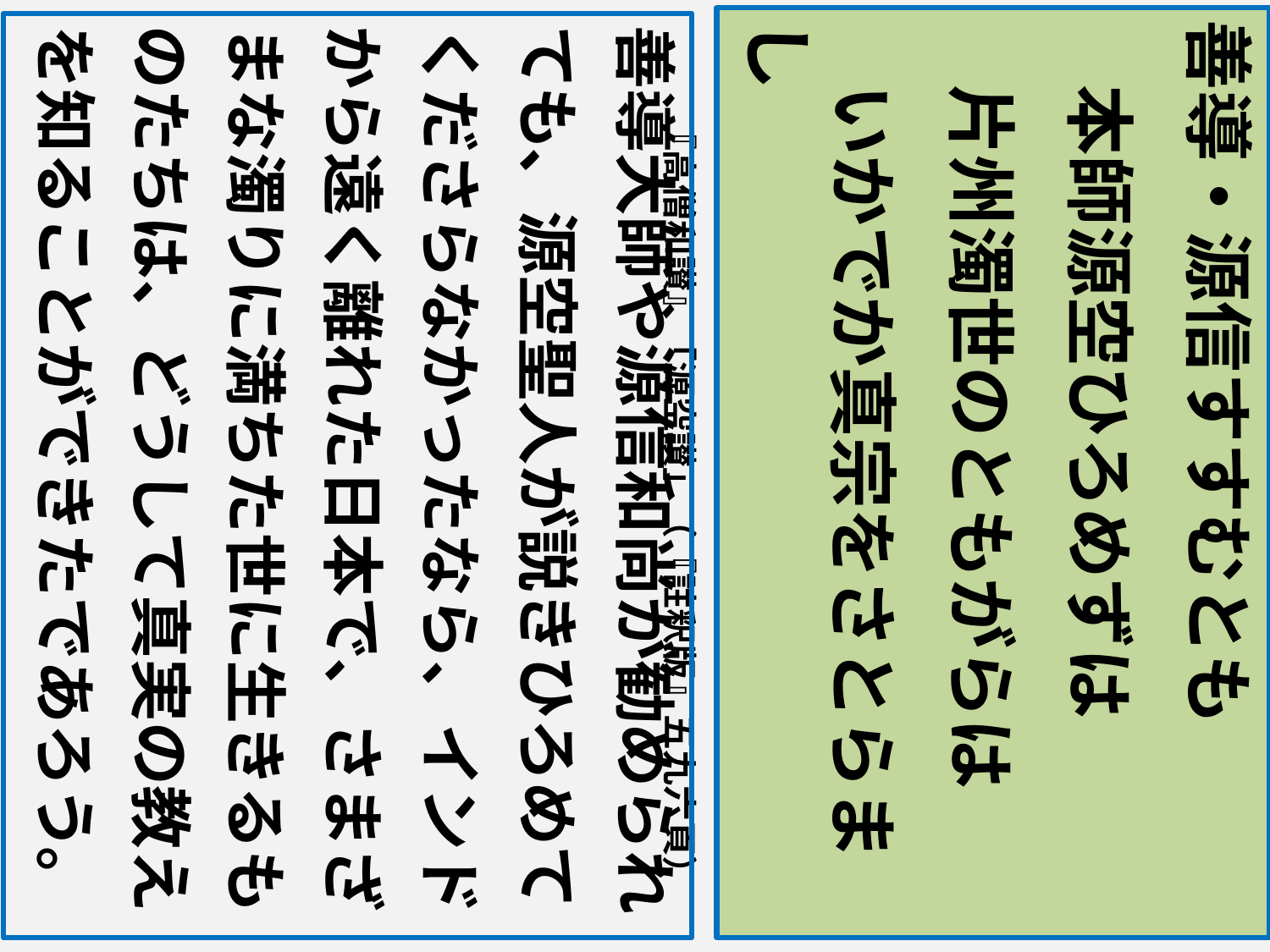

善導・源信すすむとも

   本師源空ひろめずは

   片州濁世のともがらは

   いかでか真宗をさとらまし

　    『高僧和讃』「源空讃」（『註釈版』五九六頁）
善導大師や源信和尚が勧められ

ても、源空聖人が説きひろめて

くださらなかったなら、インド

から遠く離れた日本で、さまざ

まな濁りに満ちた世に生きるも

のたちは、どうして真実の教え

を知ることができたであろう。